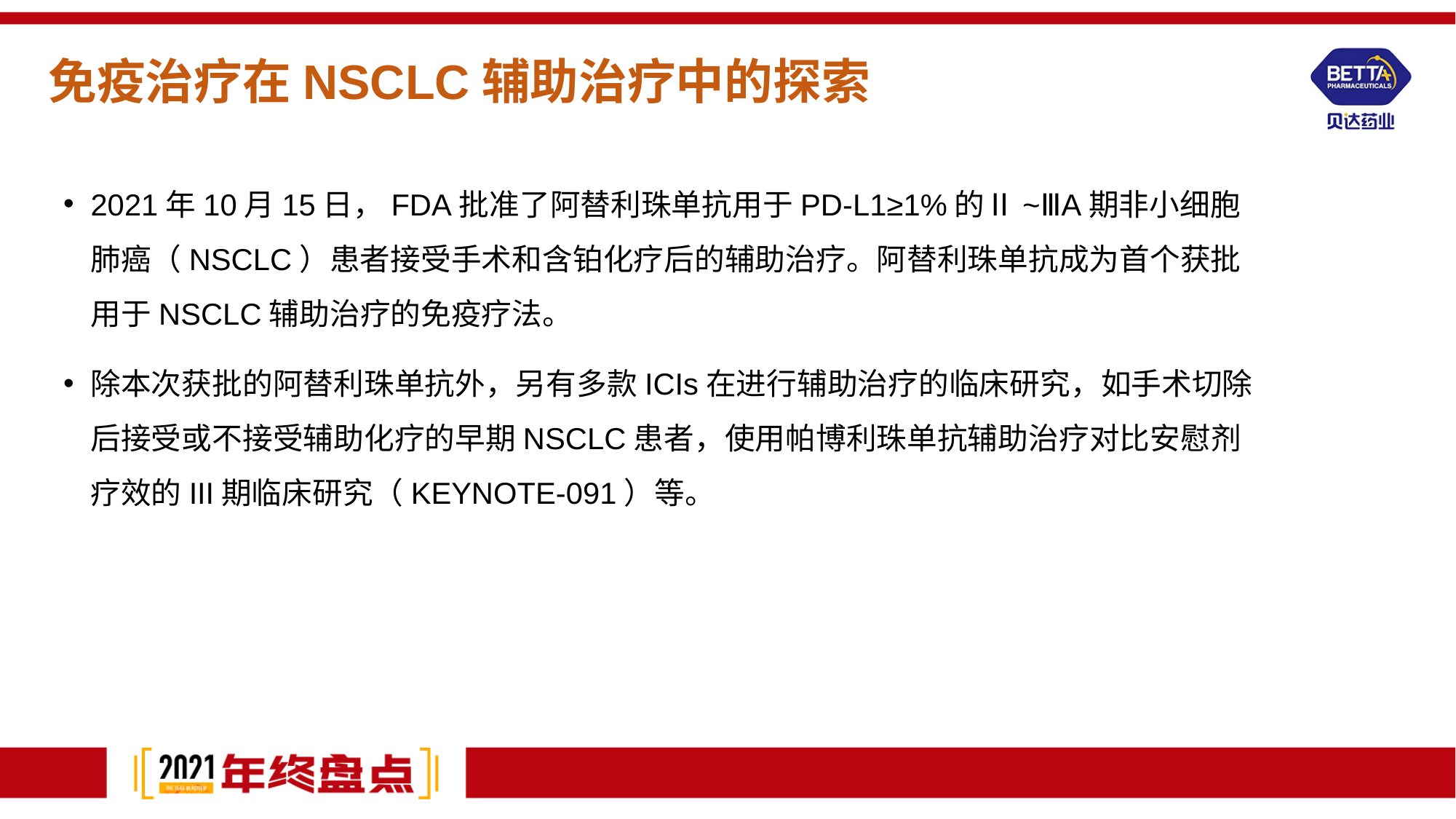

# 免疫治疗在NSCLC辅助治疗中的探索
2021年10月15日，FDA批准了阿替利珠单抗用于PD-L1≥1%的Ⅱ~ⅢA期非小细胞肺癌（NSCLC）患者接受手术和含铂化疗后的辅助治疗。阿替利珠单抗成为首个获批用于NSCLC辅助治疗的免疫疗法。
除本次获批的阿替利珠单抗外，另有多款ICIs在进行辅助治疗的临床研究，如手术切除后接受或不接受辅助化疗的早期NSCLC患者，使用帕博利珠单抗辅助治疗对比安慰剂疗效的III期临床研究（KEYNOTE-091）等。